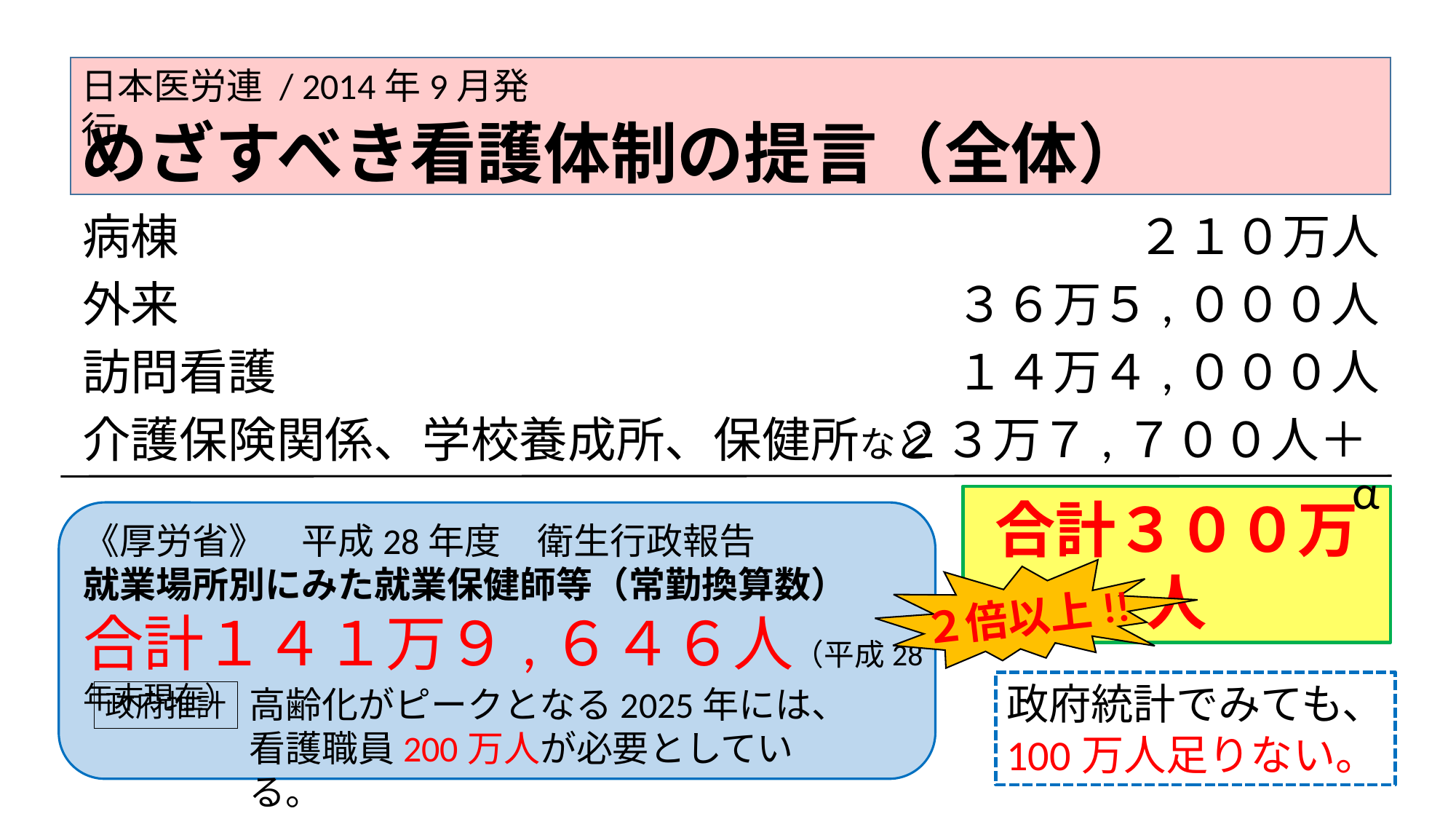

日本医労連 / 2014年9月発行
# めざすべき看護体制の提言（全体）
病棟
外来
訪問看護
介護保険関係、学校養成所、保健所など
２１０万人
３６万５,０００人
１４万４,０００人
２３万７,７００人＋α
合計３００万人

《厚労省》　平成28年度　衛生行政報告
就業場所別にみた就業保健師等（常勤換算数）
合計１４１万９,６４６人（平成28年末現在）

２倍以上!!
政府統計でみても、
100万人足りない。
高齢化がピークとなる2025年には、看護職員200万人が必要としている。
政府推計